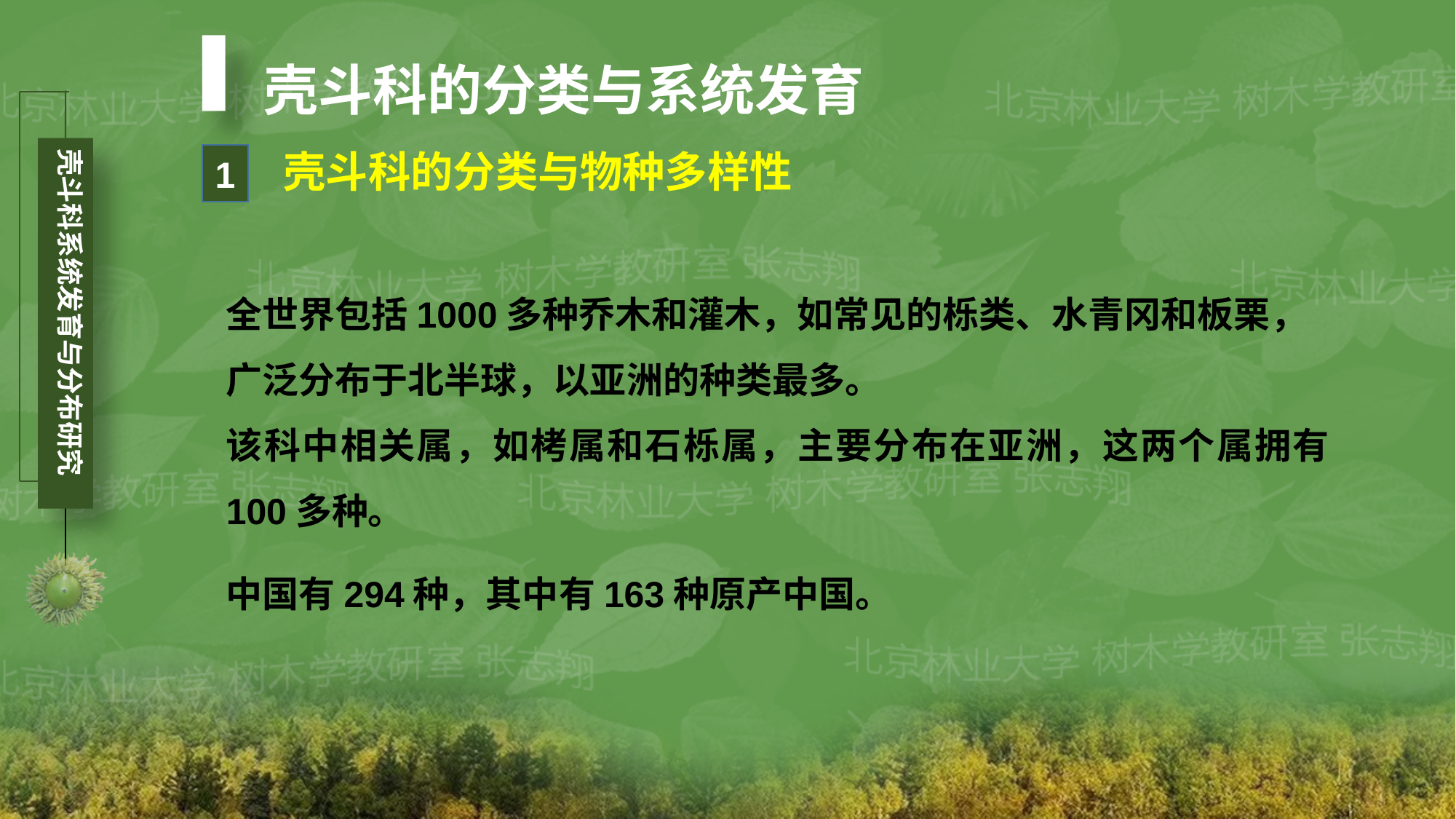

壳斗科的分类与系统发育

壳斗科的分类与物种多样性
1
全世界包括1000多种乔木和灌木，如常见的栎类、水青冈和板栗，广泛分布于北半球，以亚洲的种类最多。
该科中相关属，如栲属和石栎属，主要分布在亚洲，这两个属拥有100多种。
中国有294种，其中有163种原产中国。